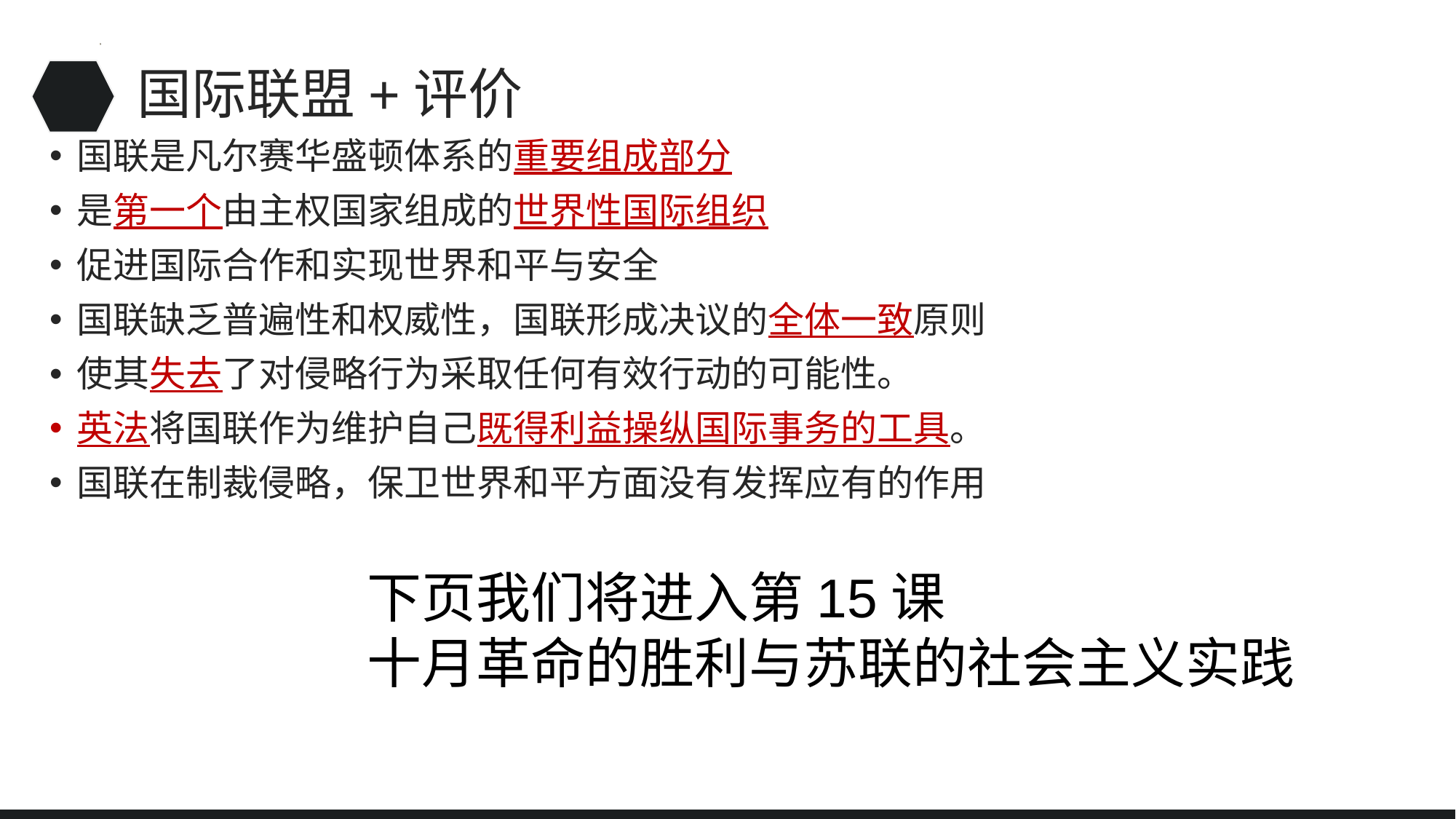

# 国际联盟+评价
国联是凡尔赛华盛顿体系的重要组成部分
是第一个由主权国家组成的世界性国际组织
促进国际合作和实现世界和平与安全
国联缺乏普遍性和权威性，国联形成决议的全体一致原则
使其失去了对侵略行为采取任何有效行动的可能性。
英法将国联作为维护自己既得利益操纵国际事务的工具。
国联在制裁侵略，保卫世界和平方面没有发挥应有的作用
下页我们将进入第15课
十月革命的胜利与苏联的社会主义实践